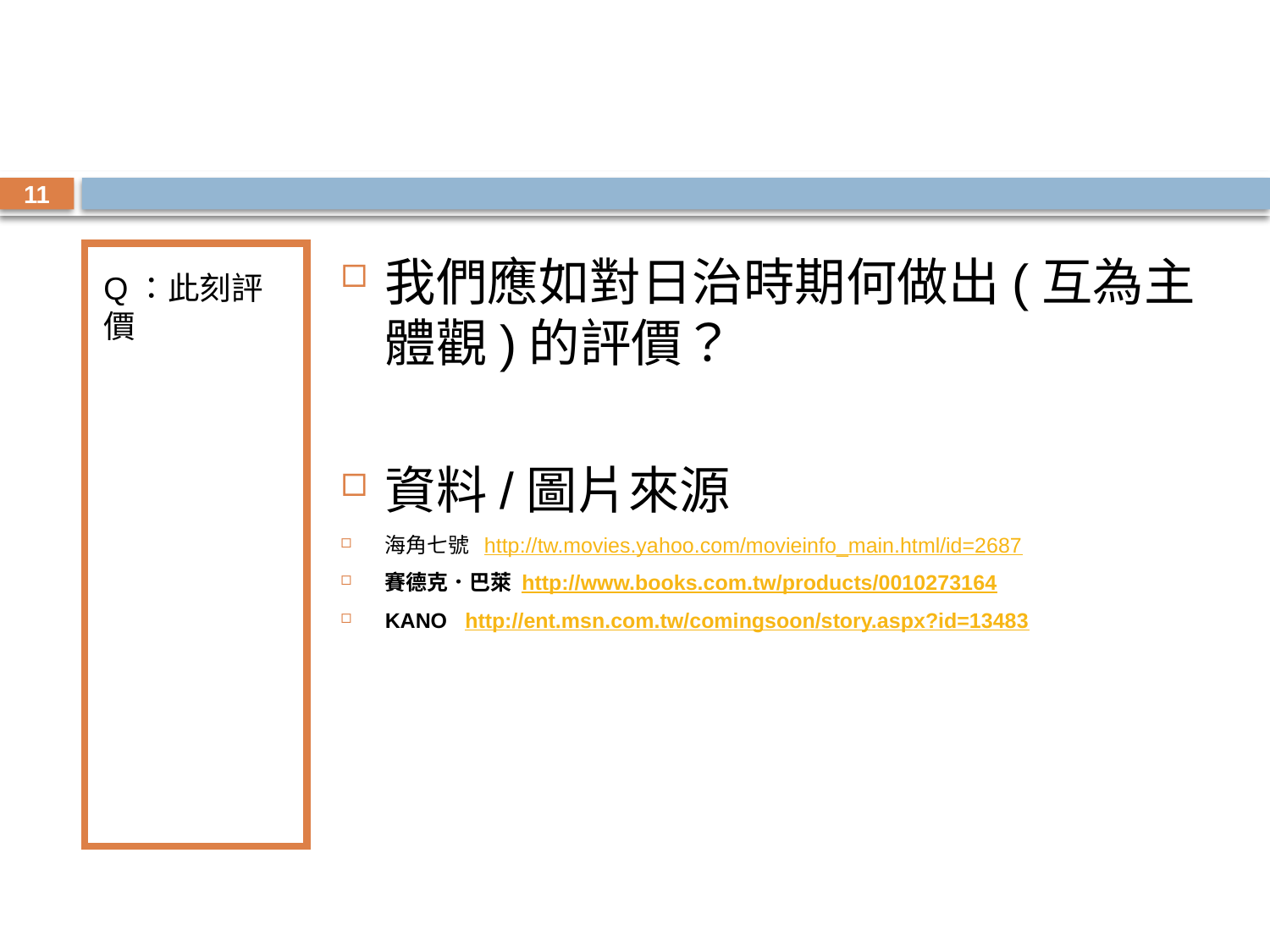

#
11
Q：此刻評價
我們應如對日治時期何做出(互為主體觀)的評價？

資料/圖片來源
海角七號  http://tw.movies.yahoo.com/movieinfo_main.html/id=2687
賽德克．巴萊 http://www.books.com.tw/products/0010273164
KANO   http://ent.msn.com.tw/comingsoon/story.aspx?id=13483